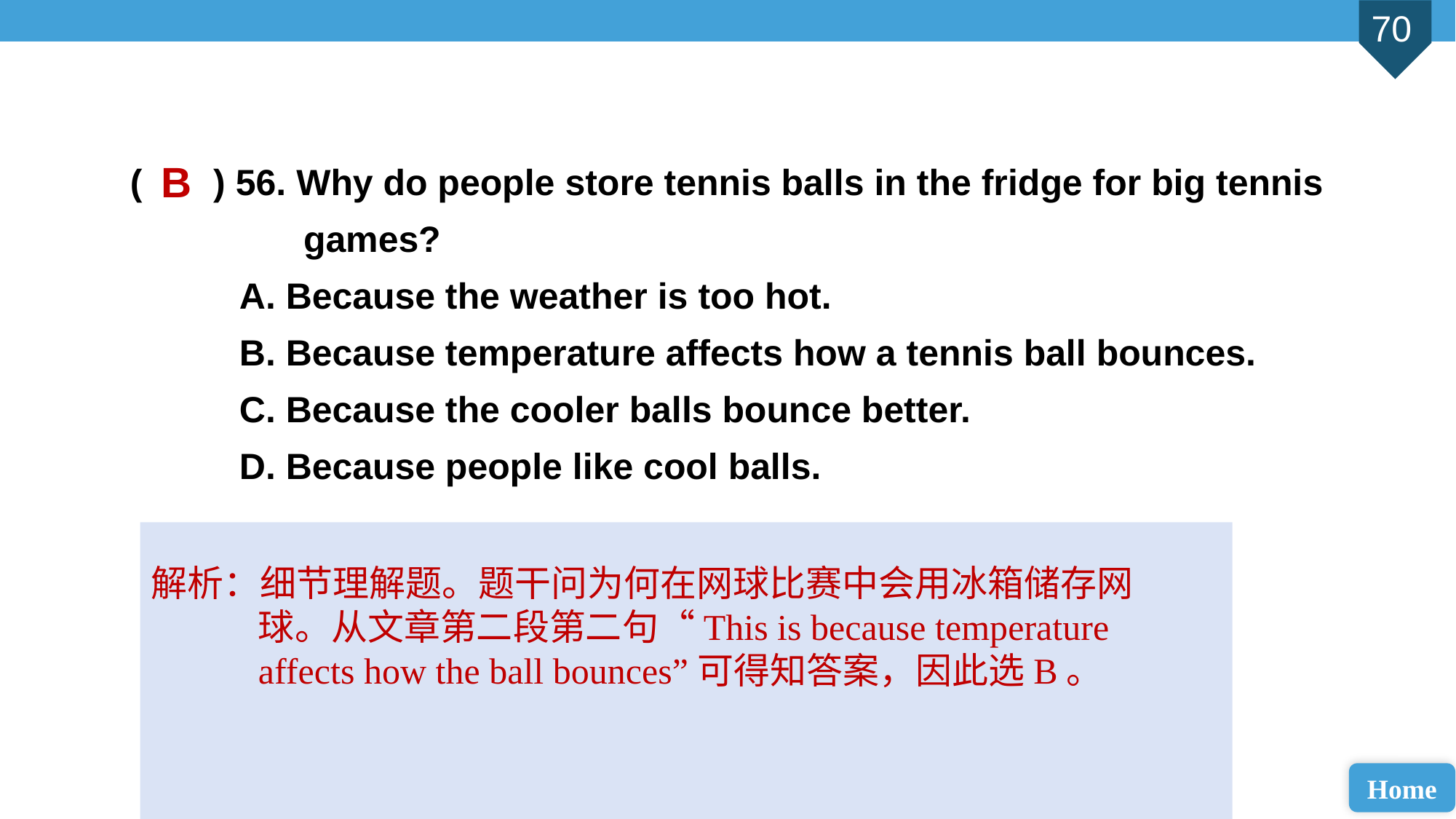

(       ) 56. Why do people store tennis balls in the fridge for big tennis
                 games?
A. Because the weather is too hot.
B. Because temperature affects how a tennis ball bounces.
C. Because the cooler balls bounce better.
D. Because people like cool balls.
B

解析：细节理解题。题干问为何在网球比赛中会用冰箱储存网球。从文章第二段第二句“This is because temperature affects how the ball bounces”可得知答案，因此选B。